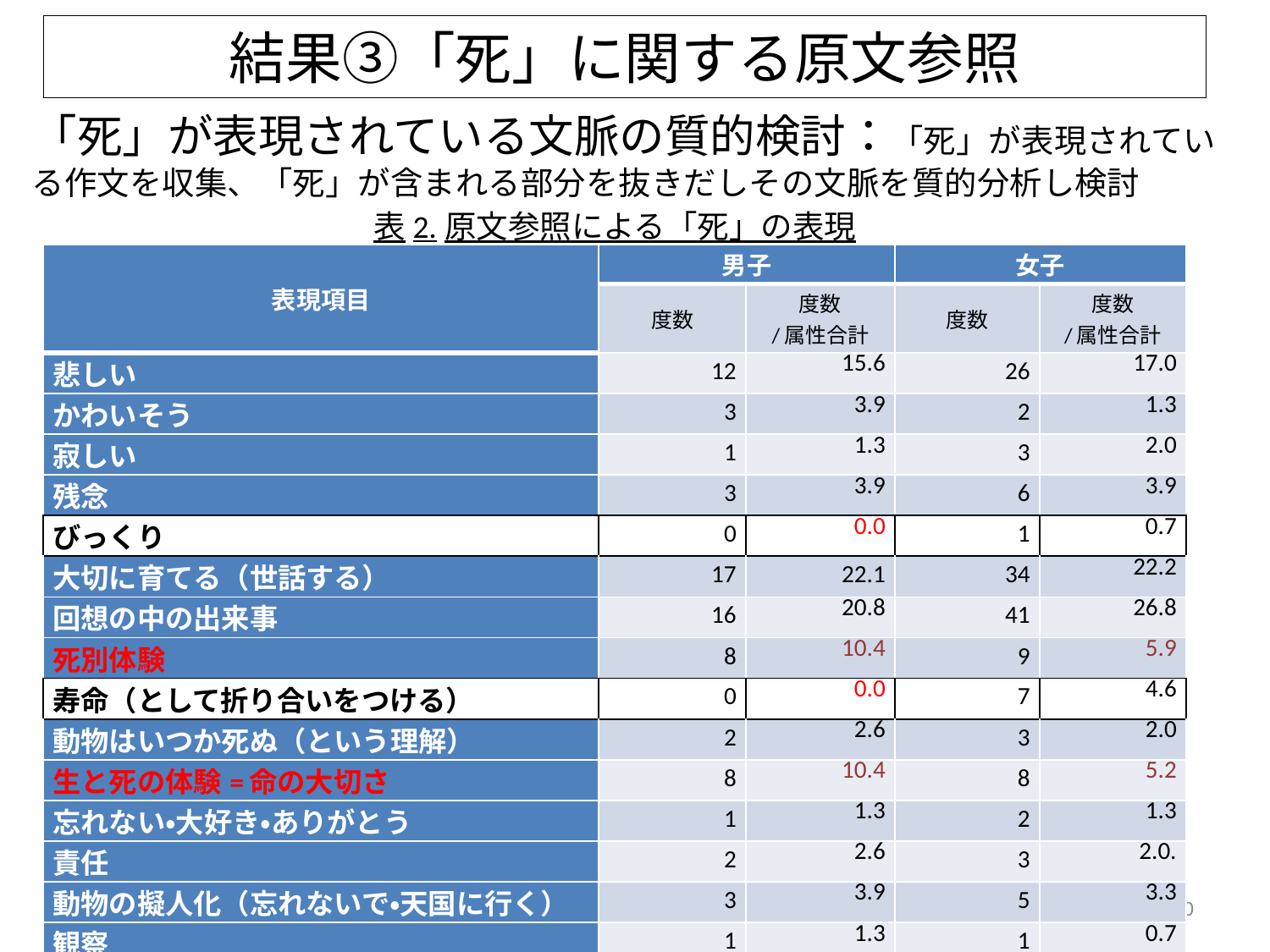

# 結果③「死」に関する原文参照
「死」が表現されている文脈の質的検討：「死」が表現されている作文を収集、「死」が含まれる部分を抜きだしその文脈を質的分析し検討

表2.原文参照による「死」の表現
| 表現項目 | 男子 |  | 女子 |  |
| --- | --- | --- | --- | --- |
|  | 度数 | 度数 /属性合計 | 度数 | 度数 /属性合計 |
| 悲しい | 12 | 15.6 | 26 | 17.0 |
| かわいそう | 3 | 3.9 | 2 | 1.3 |
| 寂しい | 1 | 1.3 | 3 | 2.0 |
| 残念 | 3 | 3.9 | 6 | 3.9 |
| びっくり | 0 | 0.0 | 1 | 0.7 |
| 大切に育てる（世話する） | 17 | 22.1 | 34 | 22.2 |
| 回想の中の出来事 | 16 | 20.8 | 41 | 26.8 |
| 死別体験 | 8 | 10.4 | 9 | 5.9 |
| 寿命（として折り合いをつける） | 0 | 0.0 | 7 | 4.6 |
| 動物はいつか死ぬ（という理解） | 2 | 2.6 | 3 | 2.0 |
| 生と死の体験=命の大切さ | 8 | 10.4 | 8 | 5.2 |
| 忘れない・大好き・ありがとう | 1 | 1.3 | 2 | 1.3 |
| 責任 | 2 | 2.6 | 3 | 2.0. |
| 動物の擬人化（忘れないで・天国に行く） | 3 | 3.9 | 5 | 3.3 |
| 観察 | 1 | 1.3 | 1 | 0.7 |
| 社会問題（提起） | 0 | 0.0 | 2 | 1.3 |
| 合　　　計 | 77 |  | 153 |  |
10